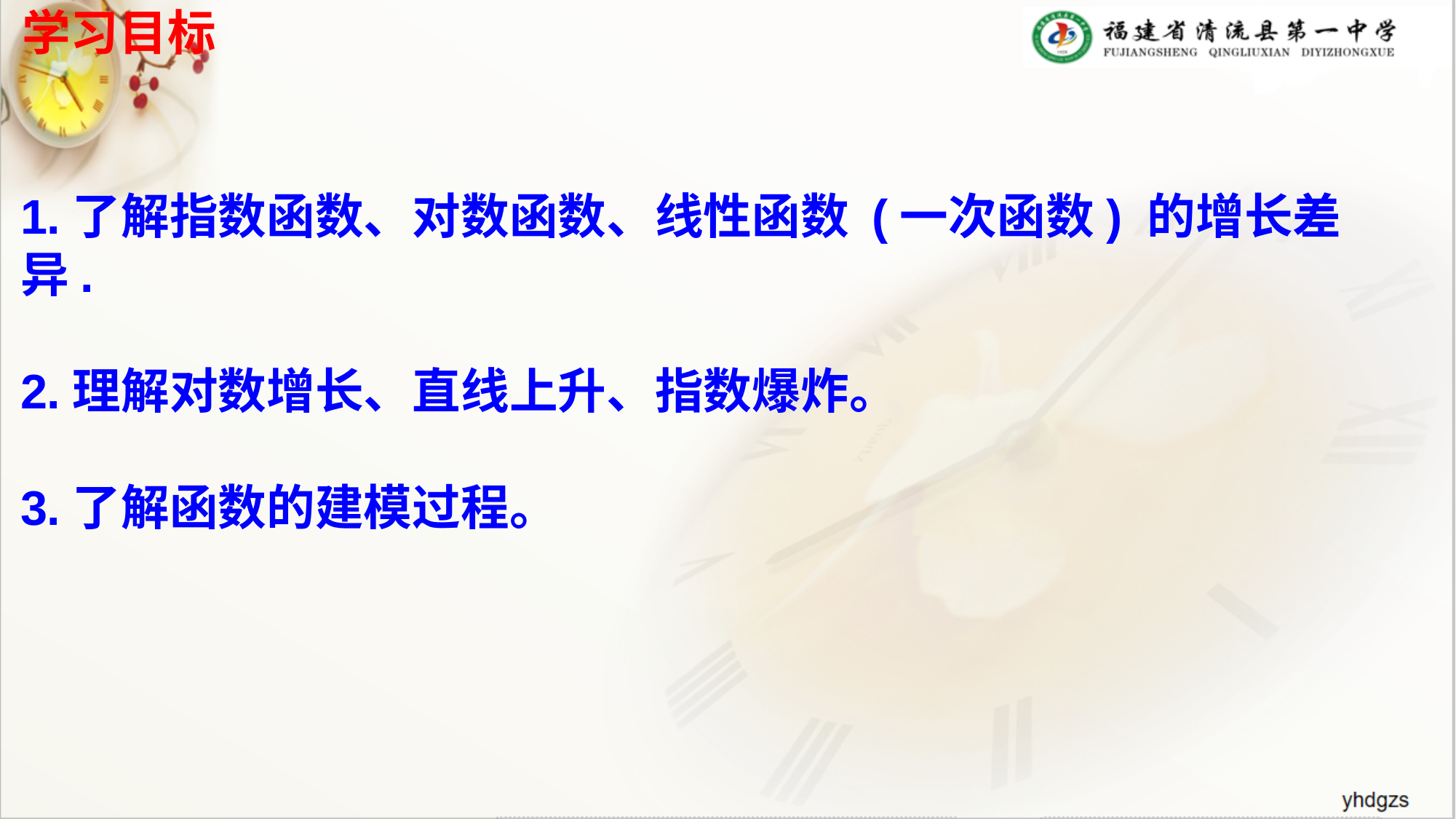

学习目标
1.了解指数函数、对数函数、线性函数 (一次函数) 的增长差异.

2.理解对数增长、直线上升、指数爆炸。

3.了解函数的建模过程。